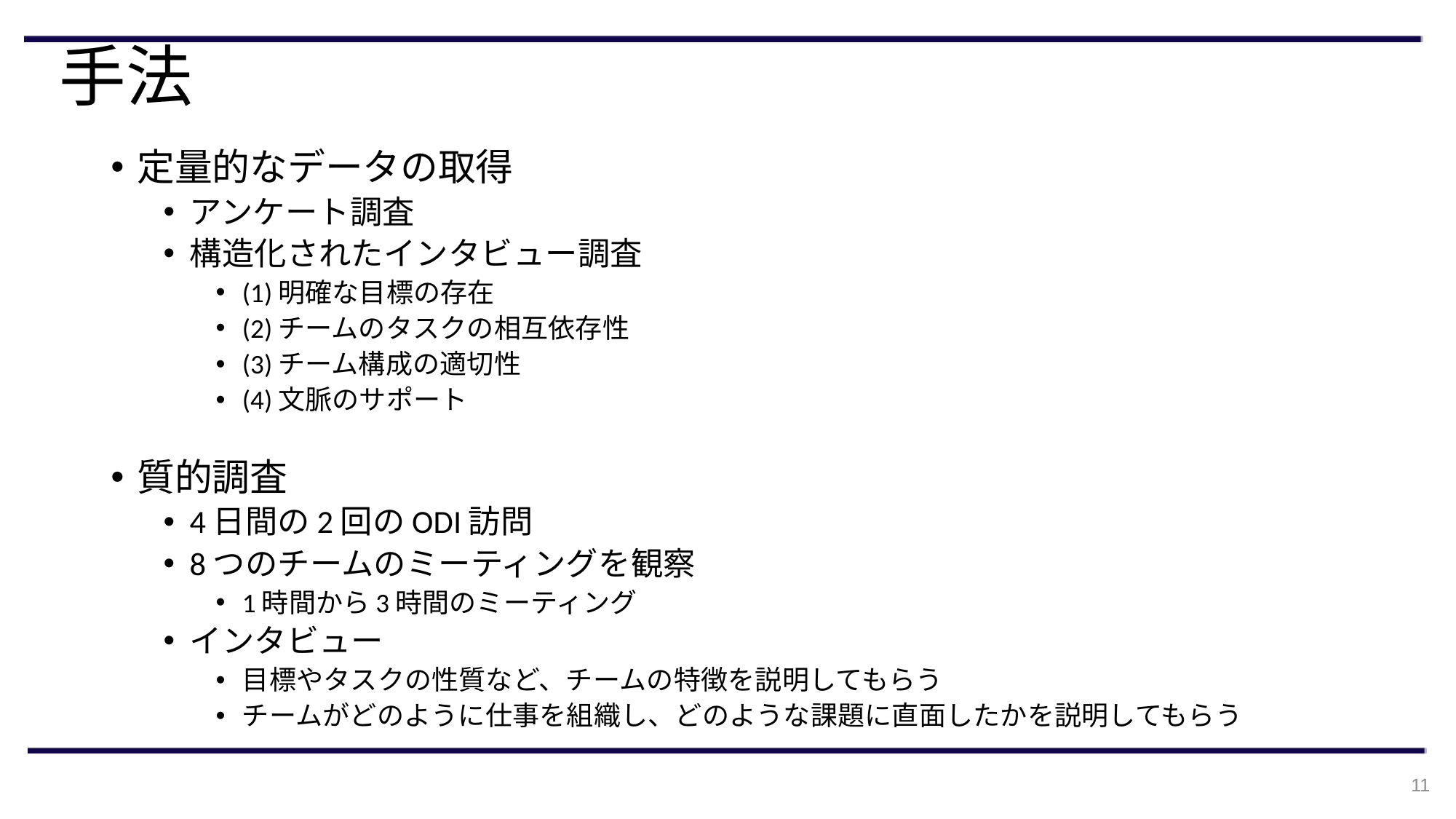

# 手法
定量的なデータの取得
アンケート調査
構造化されたインタビュー調査
(1)明確な目標の存在
(2)チームのタスクの相互依存性
(3)チーム構成の適切性
(4)文脈のサポート
質的調査
4日間の2回のODI訪問
8つのチームのミーティングを観察
1時間から3時間のミーティング
インタビュー
目標やタスクの性質など、チームの特徴を説明してもらう
チームがどのように仕事を組織し、どのような課題に直面したかを説明してもらう
11